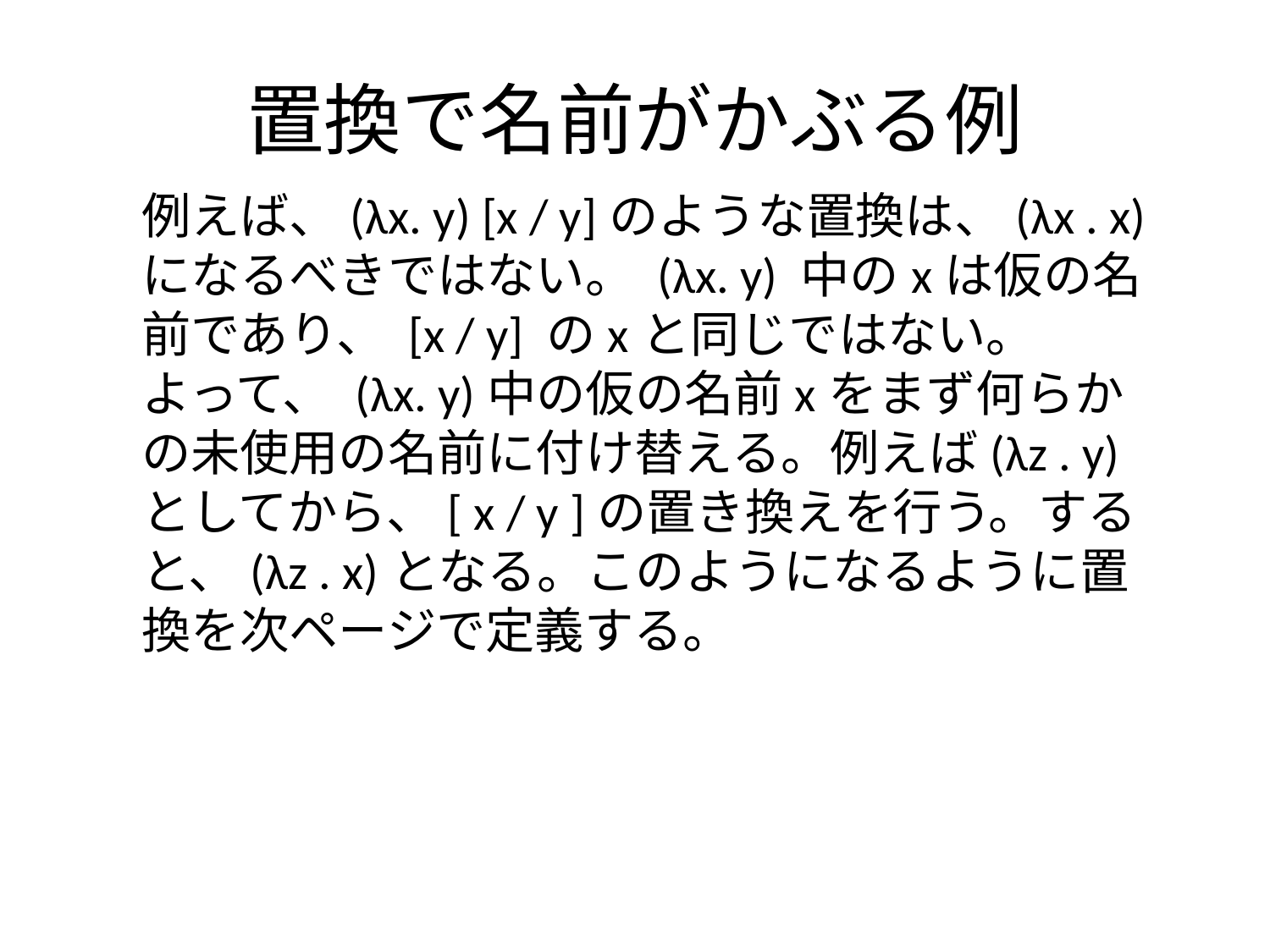

置換で名前がかぶる例
例えば、(λx. y) [x / y]のような置換は、(λx . x)になるべきではない。 (λx. y) 中のxは仮の名前であり、 [x / y] のxと同じではない。
よって、 (λx. y)中の仮の名前xをまず何らかの未使用の名前に付け替える。例えば(λz . y)としてから、[ x / y ]の置き換えを行う。すると、(λz . x)となる。このようになるように置換を次ページで定義する。